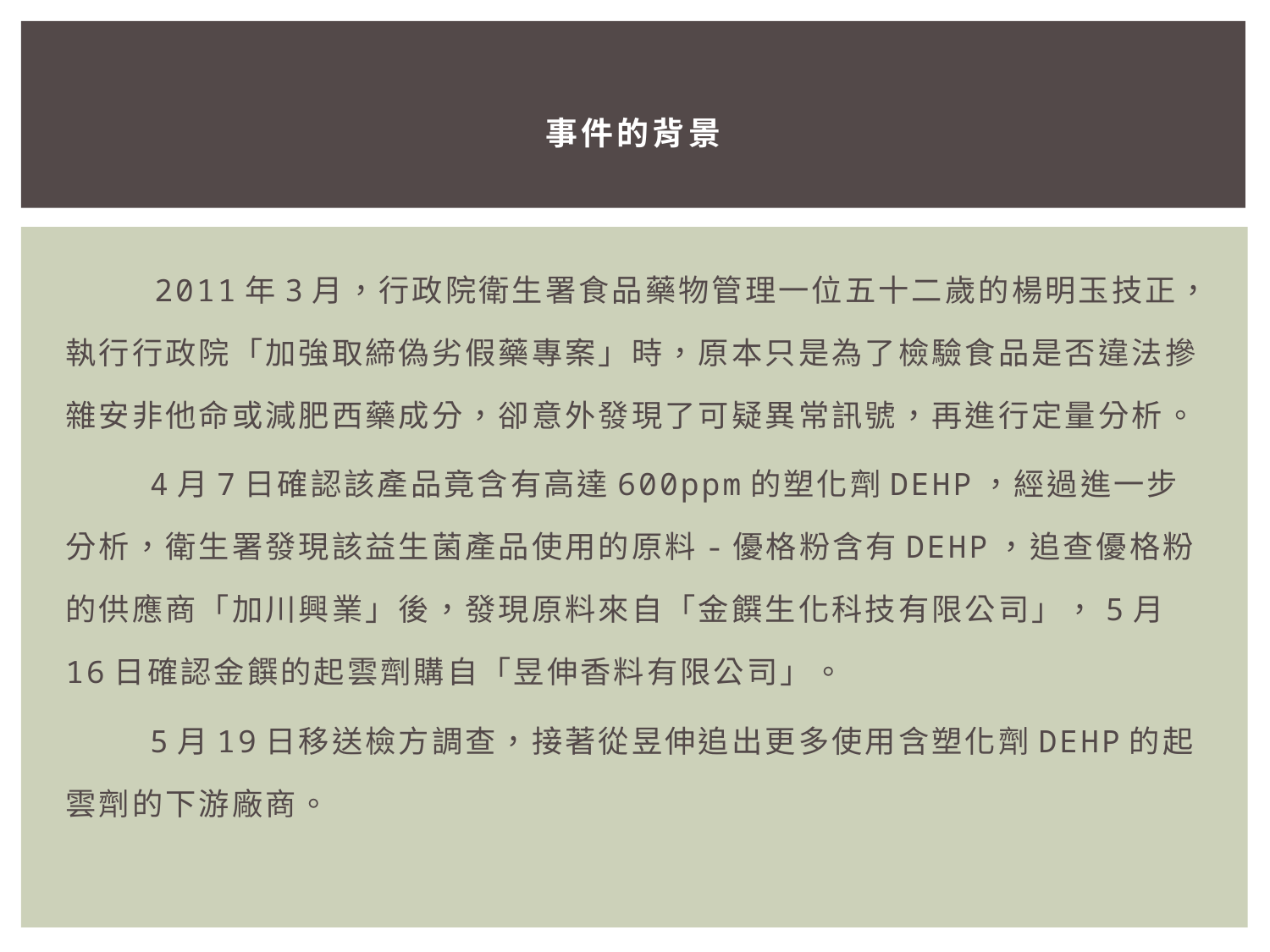

# 事件的背景
        2011年3月，行政院衛生署食品藥物管理一位五十二歲的楊明玉技正，執行行政院「加強取締偽劣假藥專案」時，原本只是為了檢驗食品是否違法摻雜安非他命或減肥西藥成分，卻意外發現了可疑異常訊號，再進行定量分析。
    4月7日確認該產品竟含有高達600ppm的塑化劑DEHP，經過進一步分析，衛生署發現該益生菌產品使用的原料-優格粉含有DEHP，追查優格粉的供應商「加川興業」後，發現原料來自「金饌生化科技有限公司」，5月16日確認金饌的起雲劑購自「昱伸香料有限公司」。
    5月19日移送檢方調查，接著從昱伸追出更多使用含塑化劑DEHP的起雲劑的下游廠商。